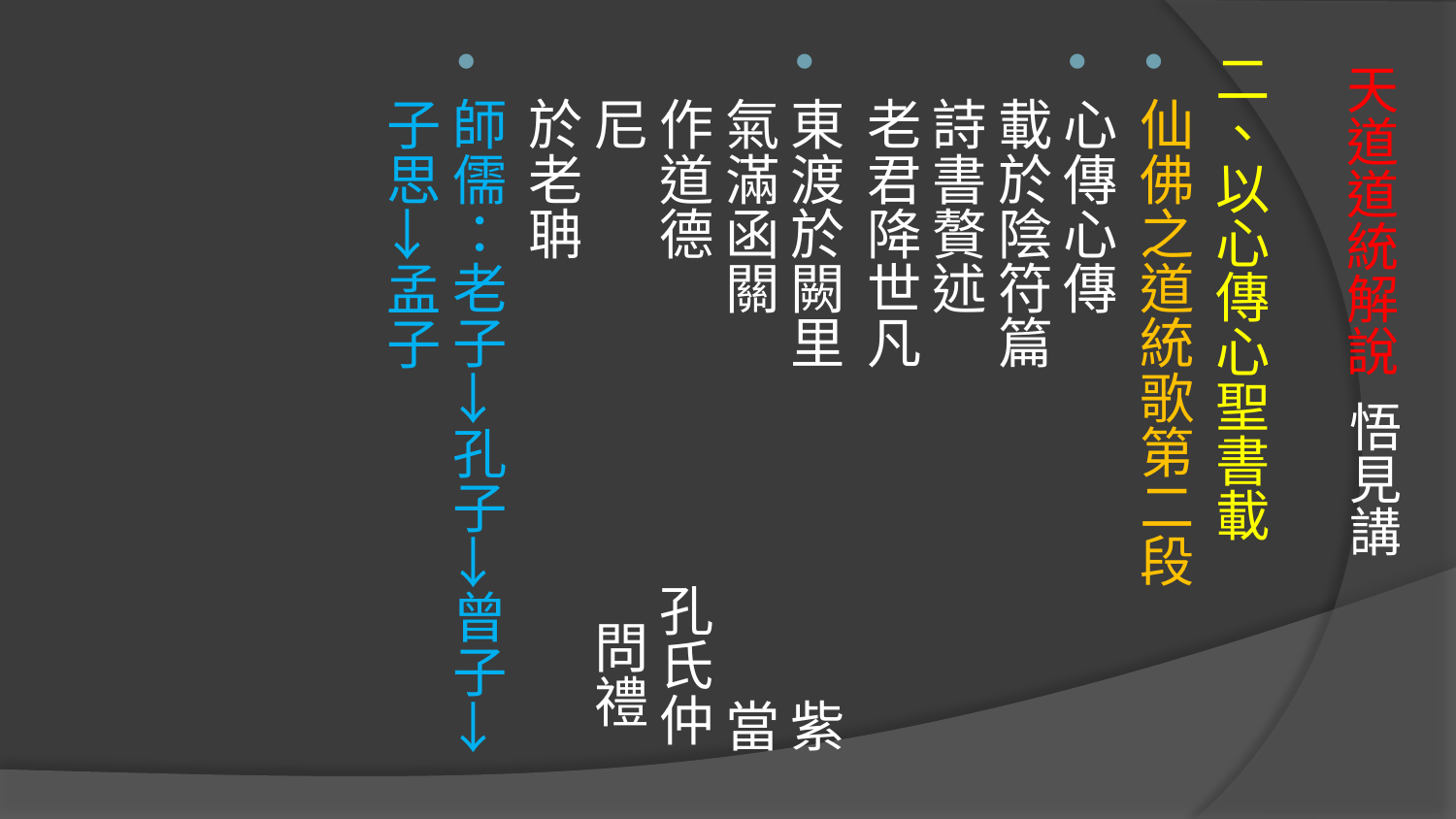

二、以心傳心聖書載
仙佛之道統歌第二段
心傳心傳　                             載於陰符篇　                            詩書贅述　                               老君降世凡
東渡於闕里                           紫氣滿函關　                           當作道德　                      孔氏仲尼　                                  問禮於老聃
師儒：老子→孔子→曾子→子思→孟子

# 天道道統解說  悟見講